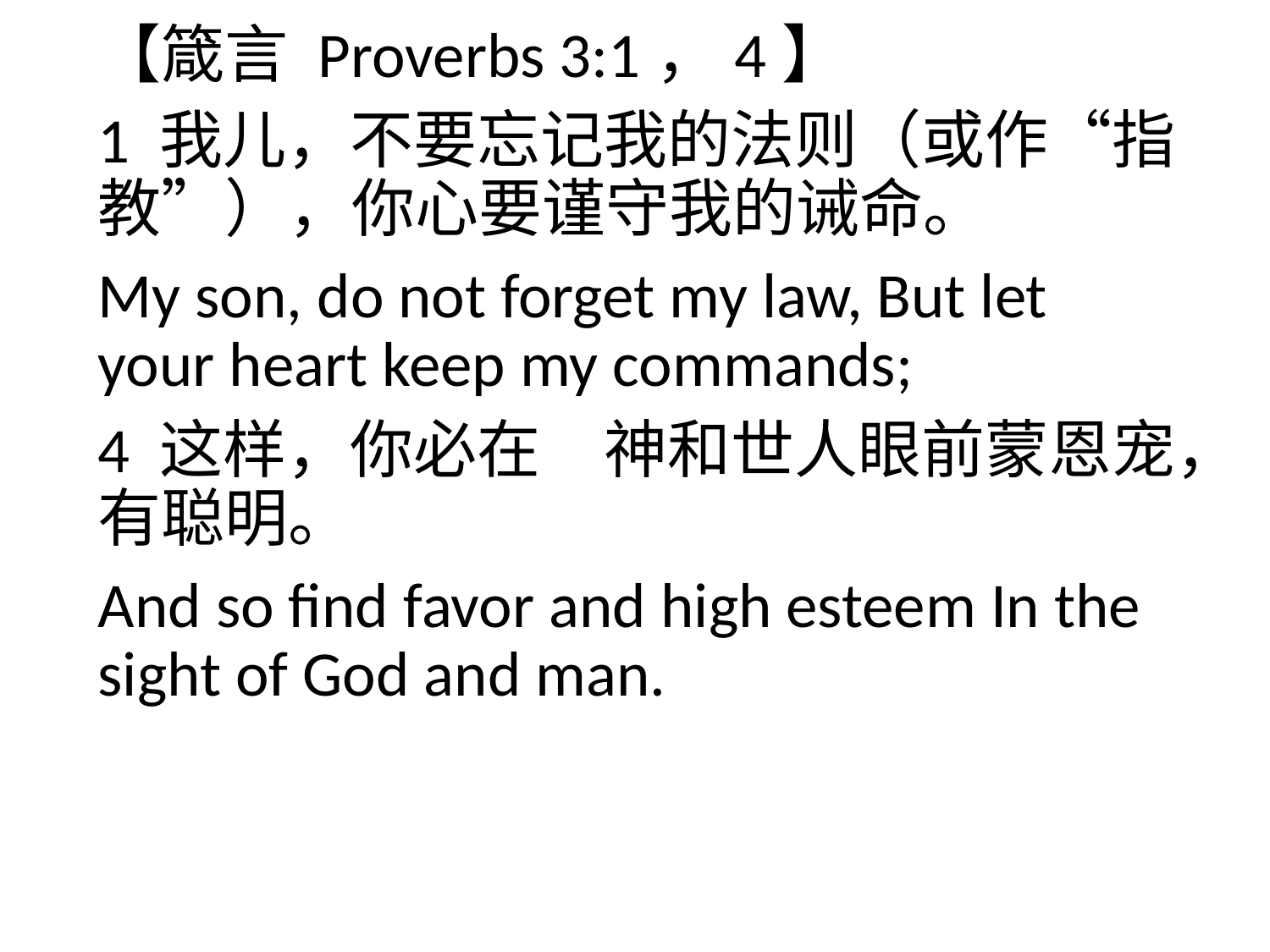

【箴言 Proverbs 3:1，4】
1 我儿，不要忘记我的法则（或作“指教”），你心要谨守我的诫命。
My son, do not forget my law, But let your heart keep my commands;
4 这样，你必在　神和世人眼前蒙恩宠，有聪明。
And so find favor and high esteem In the sight of God and man.